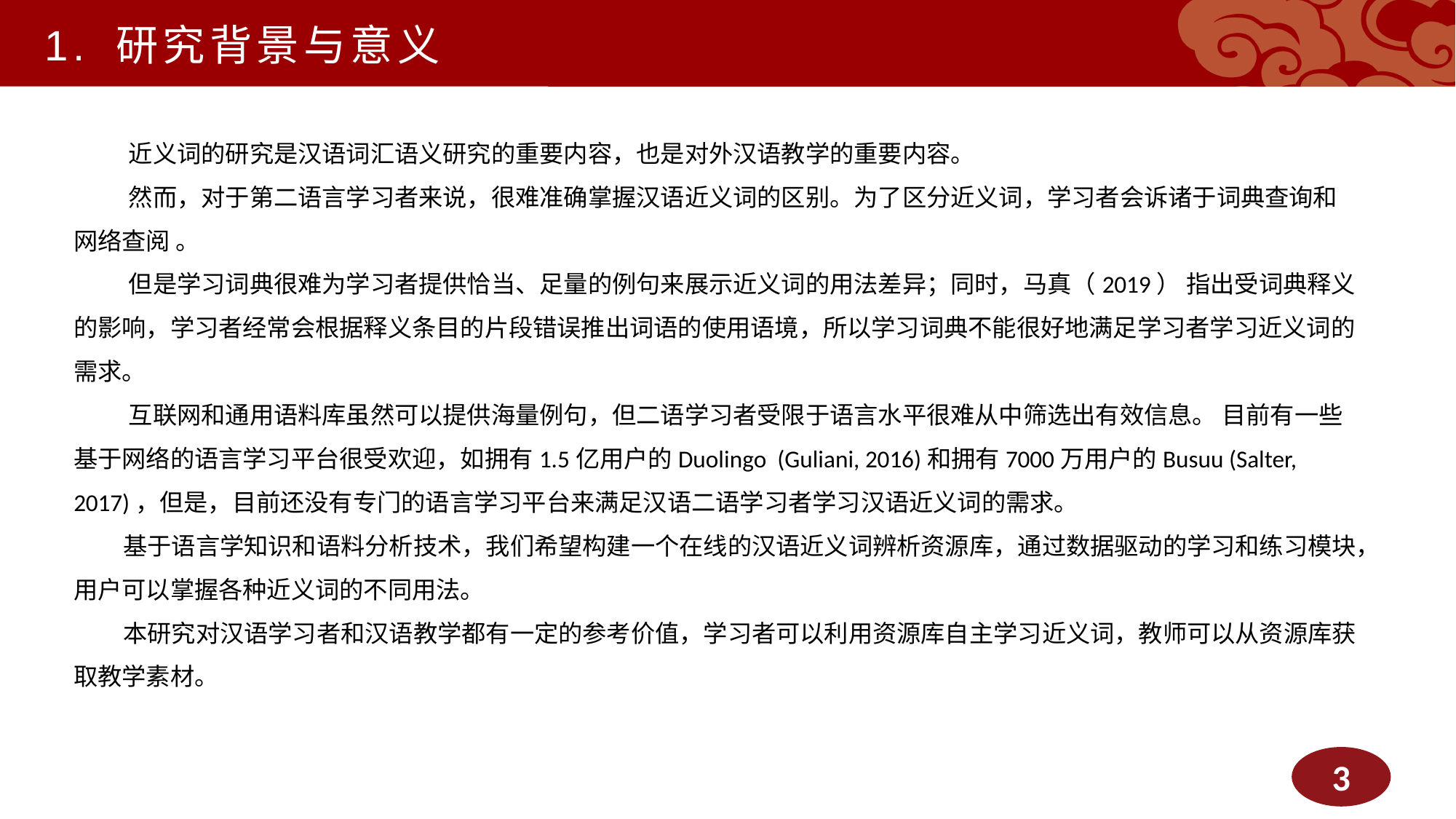

1. 研究背景与意义
         近义词的研究是汉语词汇语义研究的重要内容，也是对外汉语教学的重要内容。
         然而，对于第二语言学习者来说，很难准确掌握汉语近义词的区别。为了区分近义词，学习者会诉诸于词典查询和网络查阅 。
         但是学习词典很难为学习者提供恰当、足量的例句来展示近义词的用法差异；同时，马真（2019） 指出受词典释义的影响，学习者经常会根据释义条目的片段错误推出词语的使用语境，所以学习词典不能很好地满足学习者学习近义词的需求。
         互联网和通用语料库虽然可以提供海量例句，但二语学习者受限于语言水平很难从中筛选出有效信息。 目前有一些基于网络的语言学习平台很受欢迎，如拥有1.5亿用户的Duolingo  (Guliani, 2016)和拥有7000万用户的Busuu (Salter, 2017)，但是，目前还没有专门的语言学习平台来满足汉语二语学习者学习汉语近义词的需求。
        基于语言学知识和语料分析技术，我们希望构建一个在线的汉语近义词辨析资源库，通过数据驱动的学习和练习模块，用户可以掌握各种近义词的不同用法。
        本研究对汉语学习者和汉语教学都有一定的参考价值，学习者可以利用资源库自主学习近义词，教师可以从资源库获取教学素材。